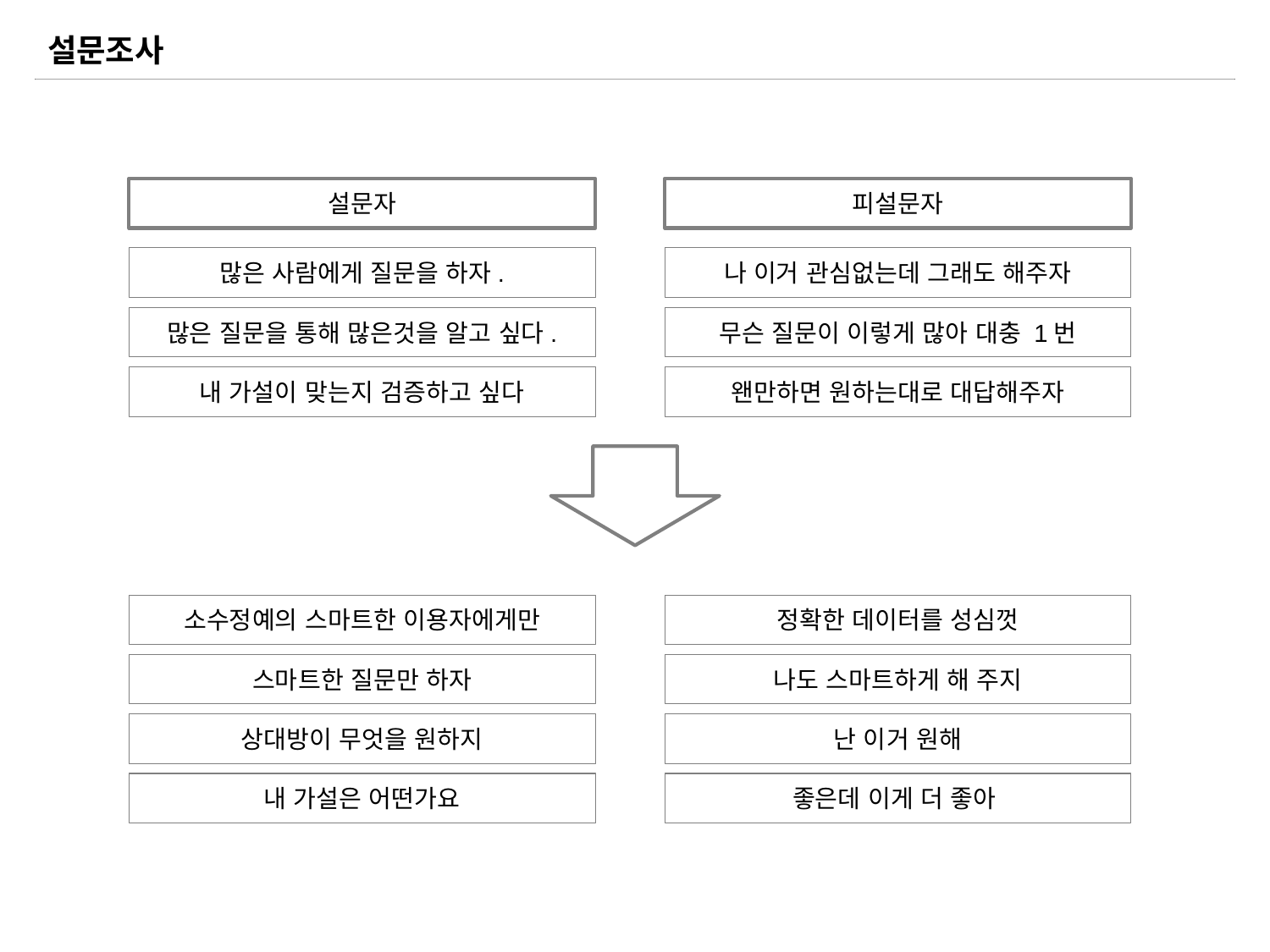

설문조사
설문자
피설문자
많은 사람에게 질문을 하자.
나 이거 관심없는데 그래도 해주자
많은 질문을 통해 많은것을 알고 싶다.
무슨 질문이 이렇게 많아 대충 1번
내 가설이 맞는지 검증하고 싶다
왠만하면 원하는대로 대답해주자

소수정예의 스마트한 이용자에게만
정확한 데이터를 성심껏
스마트한 질문만 하자
나도 스마트하게 해 주지
상대방이 무엇을 원하지
난 이거 원해
내 가설은 어떤가요
좋은데 이게 더 좋아